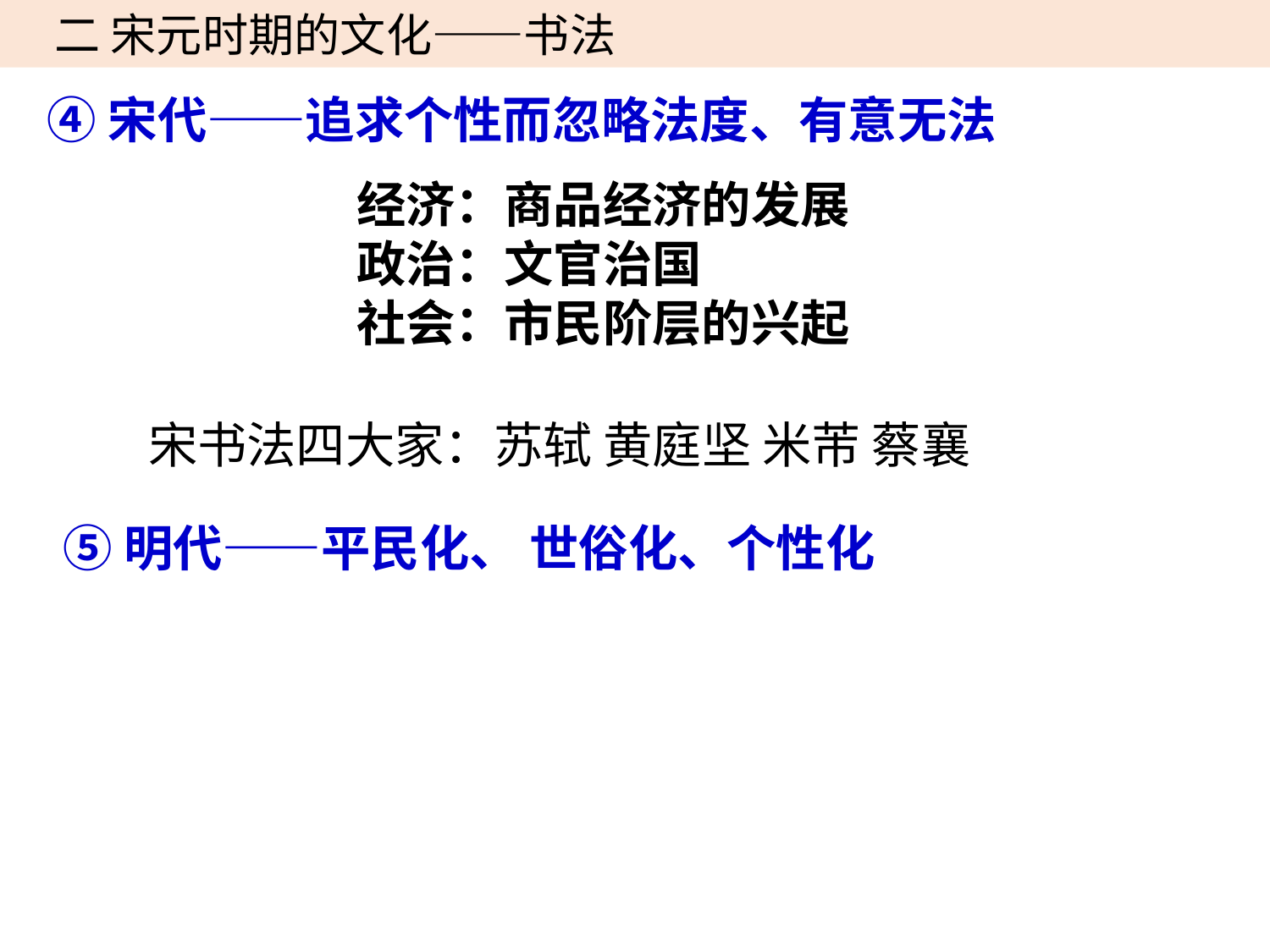

二 宋元时期的文化——书法
④宋代——追求个性而忽略法度、有意无法
经济：商品经济的发展
政治：文官治国
社会：市民阶层的兴起
宋书法四大家：苏轼 黄庭坚 米芾 蔡襄
⑤明代——平民化、 世俗化、个性化